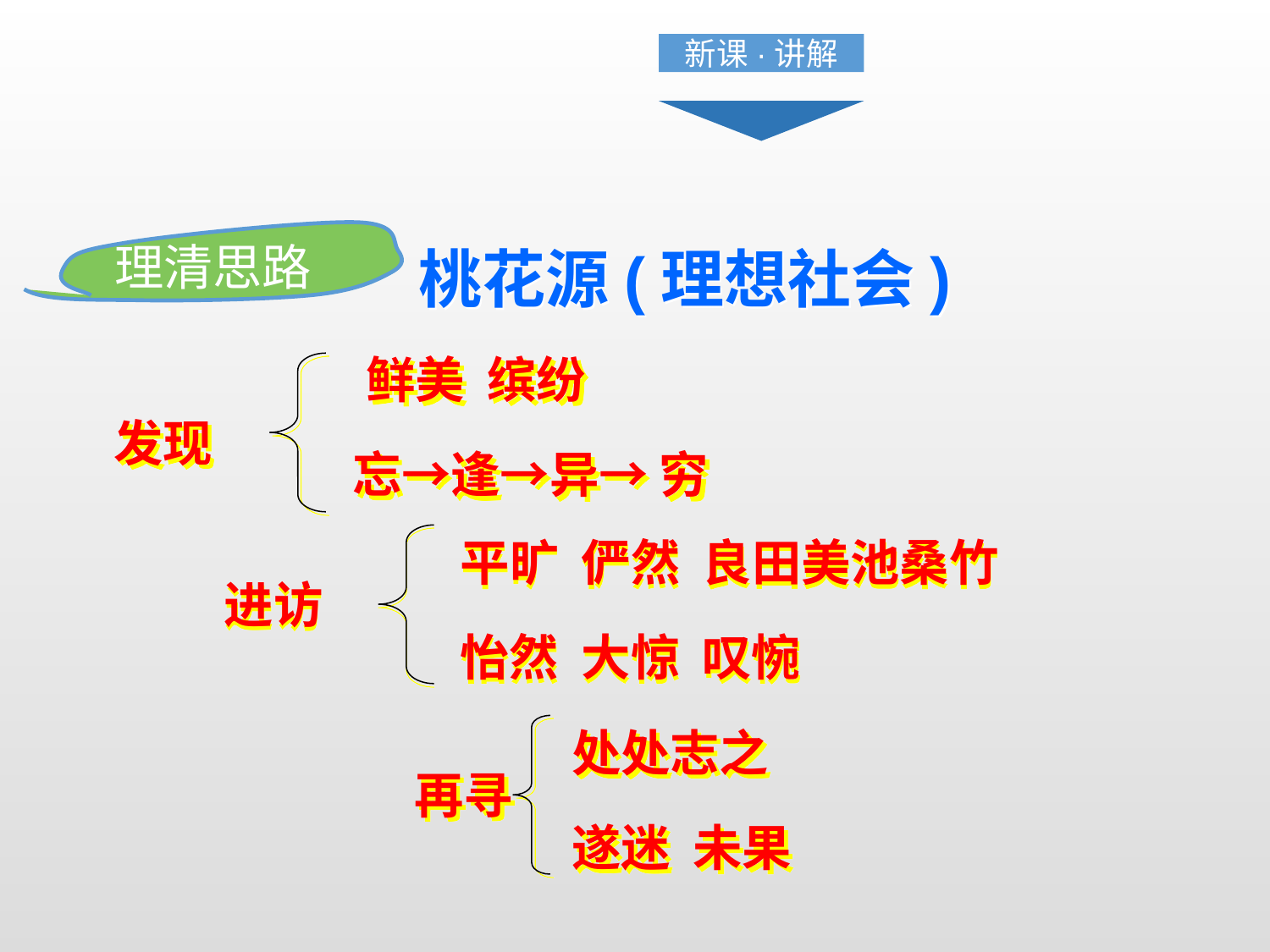

新课·讲解

理清思路
桃花源(理想社会)
鲜美  缤纷
发现
忘→逢→异→ 穷

平旷  俨然  良田美池桑竹
进访
怡然  大惊  叹惋

处处志之
再寻
遂迷  未果